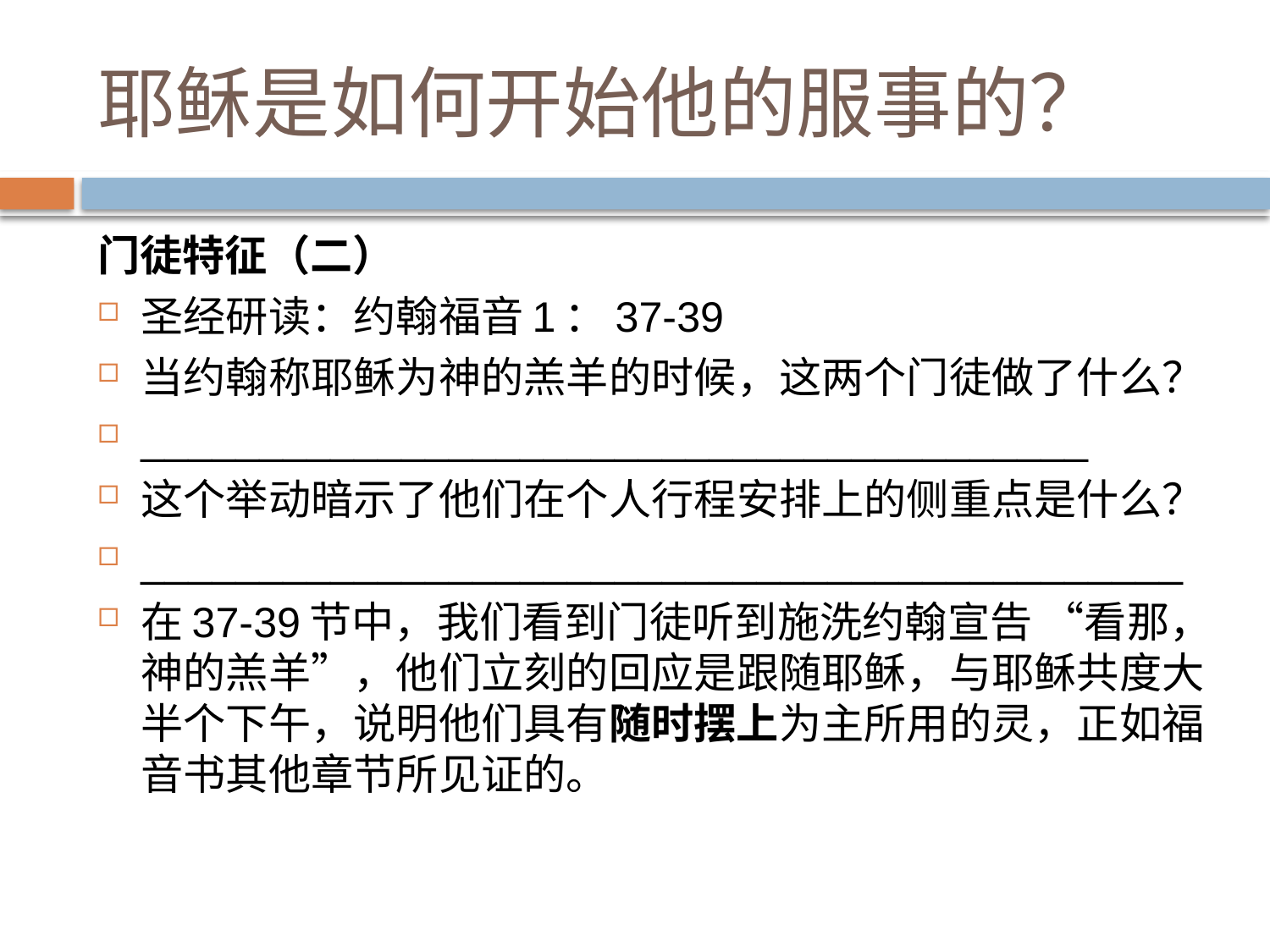

# 耶稣是如何开始他的服事的？
门徒特征（二）
圣经研读：约翰福音1：37-39
当约翰称耶稣为神的羔羊的时候，这两个门徒做了什么？
________________________________________
这个举动暗示了他们在个人行程安排上的侧重点是什么？
____________________________________________
在37-39节中，我们看到门徒听到施洗约翰宣告 “看那，神的羔羊”，他们立刻的回应是跟随耶稣，与耶稣共度大半个下午，说明他们具有随时摆上为主所用的灵，正如福音书其他章节所见证的。